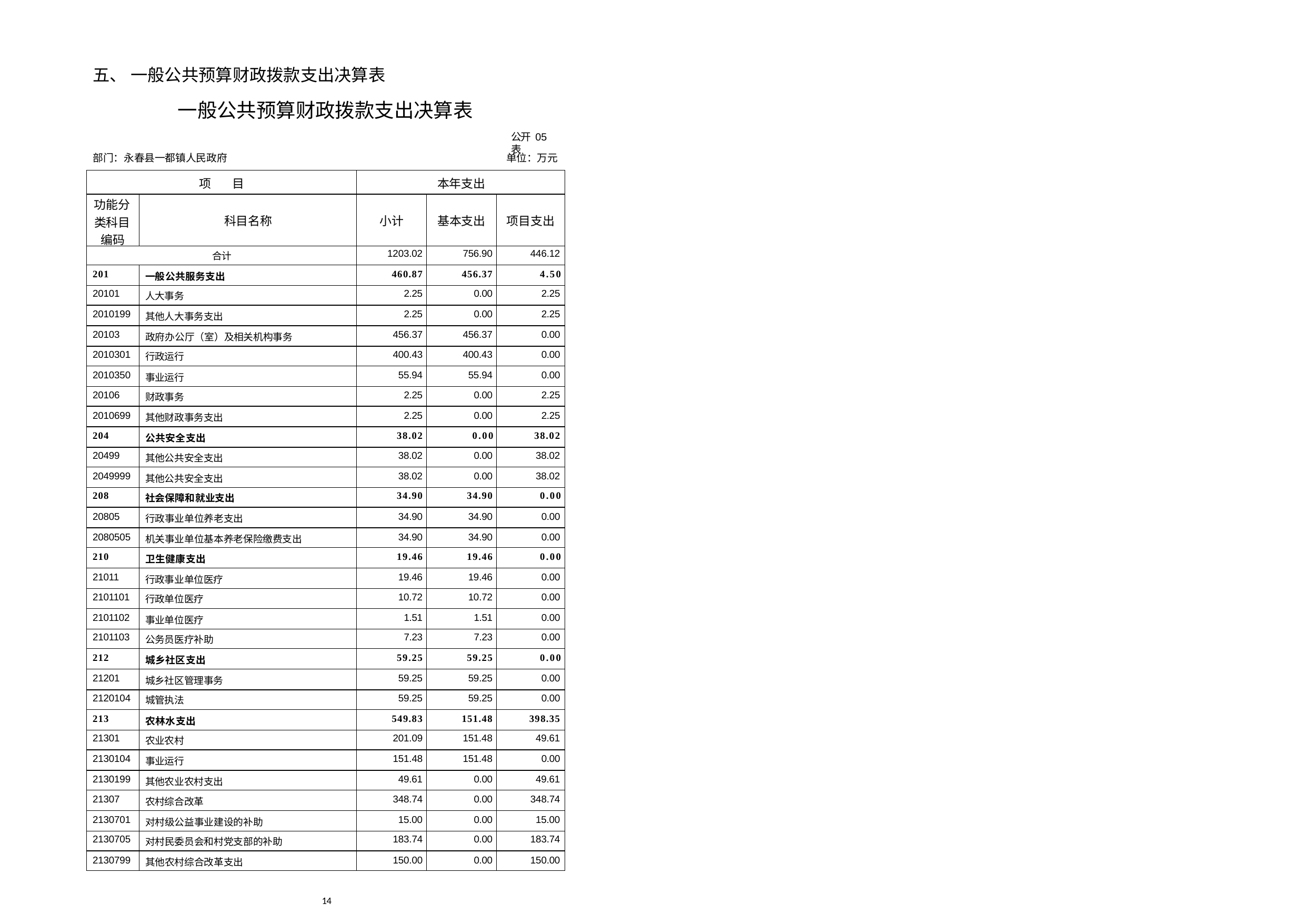

五、 一般公共预算财政拨款支出决算表
一般公共预算财政拨款支出决算表
公开 05 表
部门：永春县一都镇人民政府
单位：万元
| 项 目 |  | 本年支出 |  |  |
| --- | --- | --- | --- | --- |
| 功能分 类科目编码 | 科目名称 | 小计 | 基本支出 | 项目支出 |
| 合计 |  | 1203.02 | 756.90 | 446.12 |
| 201 | 一般公共服务支出 | 460.87 | 456.37 | 4.50 |
| 20101 | 人大事务 | 2.25 | 0.00 | 2.25 |
| 2010199 | 其他人大事务支出 | 2.25 | 0.00 | 2.25 |
| 20103 | 政府办公厅（室）及相关机构事务 | 456.37 | 456.37 | 0.00 |
| 2010301 | 行政运行 | 400.43 | 400.43 | 0.00 |
| 2010350 | 事业运行 | 55.94 | 55.94 | 0.00 |
| 20106 | 财政事务 | 2.25 | 0.00 | 2.25 |
| 2010699 | 其他财政事务支出 | 2.25 | 0.00 | 2.25 |
| 204 | 公共安全支出 | 38.02 | 0.00 | 38.02 |
| 20499 | 其他公共安全支出 | 38.02 | 0.00 | 38.02 |
| 2049999 | 其他公共安全支出 | 38.02 | 0.00 | 38.02 |
| 208 | 社会保障和就业支出 | 34.90 | 34.90 | 0.00 |
| 20805 | 行政事业单位养老支出 | 34.90 | 34.90 | 0.00 |
| 2080505 | 机关事业单位基本养老保险缴费支出 | 34.90 | 34.90 | 0.00 |
| 210 | 卫生健康支出 | 19.46 | 19.46 | 0.00 |
| 21011 | 行政事业单位医疗 | 19.46 | 19.46 | 0.00 |
| 2101101 | 行政单位医疗 | 10.72 | 10.72 | 0.00 |
| 2101102 | 事业单位医疗 | 1.51 | 1.51 | 0.00 |
| 2101103 | 公务员医疗补助 | 7.23 | 7.23 | 0.00 |
| 212 | 城乡社区支出 | 59.25 | 59.25 | 0.00 |
| 21201 | 城乡社区管理事务 | 59.25 | 59.25 | 0.00 |
| 2120104 | 城管执法 | 59.25 | 59.25 | 0.00 |
| 213 | 农林水支出 | 549.83 | 151.48 | 398.35 |
| 21301 | 农业农村 | 201.09 | 151.48 | 49.61 |
| 2130104 | 事业运行 | 151.48 | 151.48 | 0.00 |
| 2130199 | 其他农业农村支出 | 49.61 | 0.00 | 49.61 |
| 21307 | 农村综合改革 | 348.74 | 0.00 | 348.74 |
| 2130701 | 对村级公益事业建设的补助 | 15.00 | 0.00 | 15.00 |
| 2130705 | 对村民委员会和村党支部的补助 | 183.74 | 0.00 | 183.74 |
| 2130799 | 其他农村综合改革支出 | 150.00 | 0.00 | 150.00 |
14